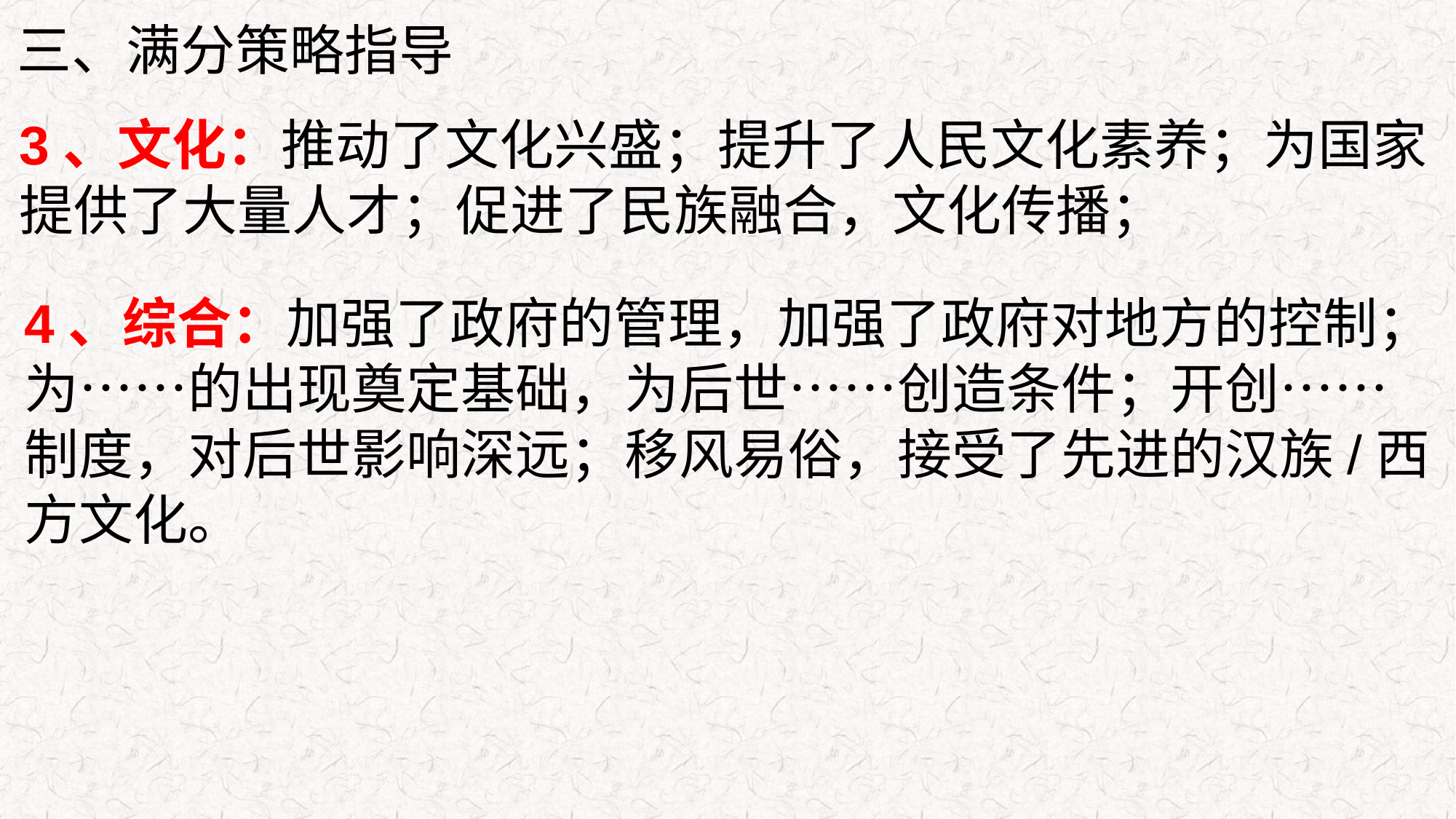

三、满分策略指导
3、文化：推动了文化兴盛；提升了人民文化素养；为国家提供了大量人才；促进了民族融合，文化传播；
4、综合：加强了政府的管理，加强了政府对地方的控制；为……的出现奠定基础，为后世……创造条件；开创……制度，对后世影响深远；移风易俗，接受了先进的汉族/西方文化。